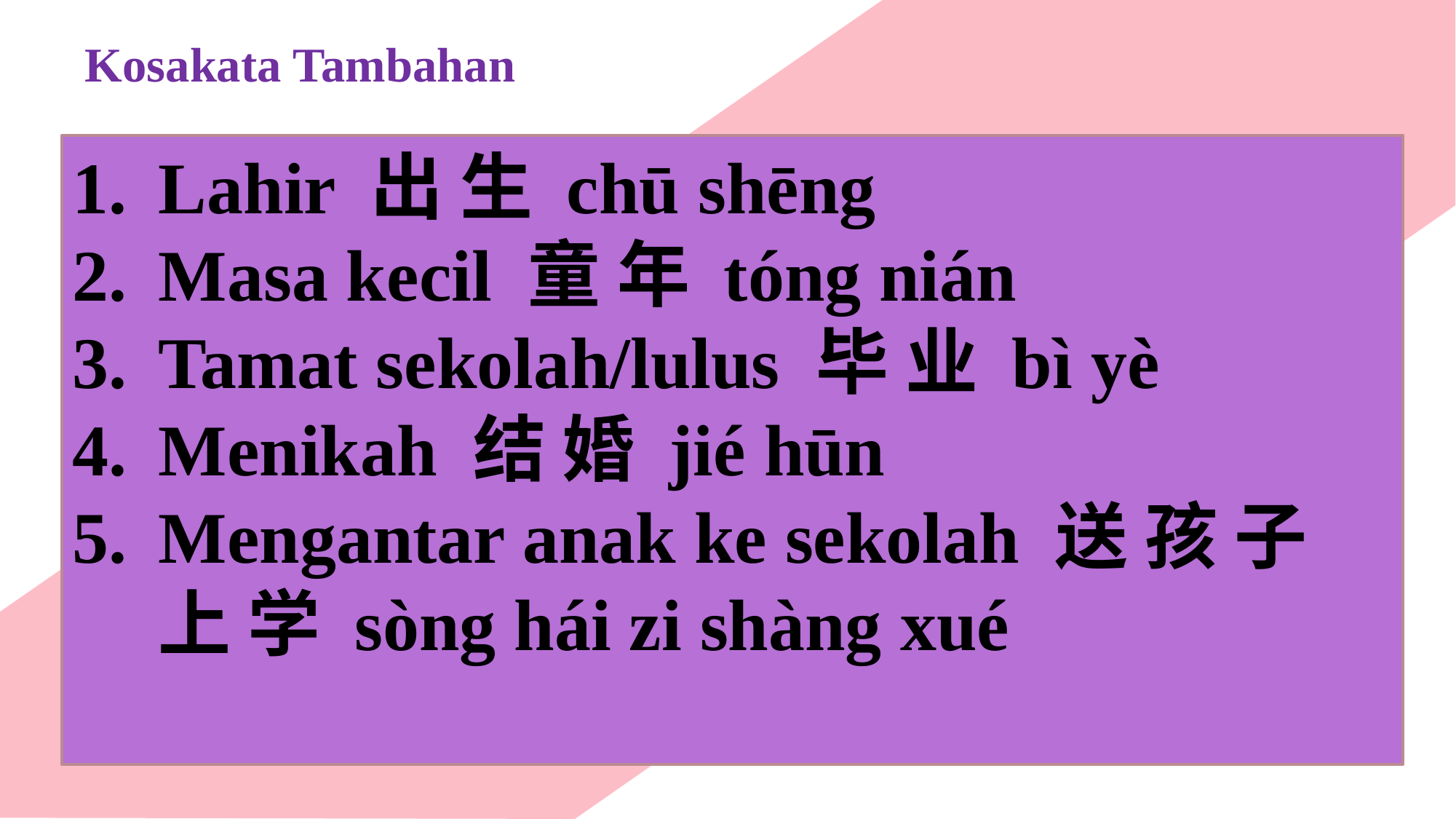

Kosakata Tambahan
Lahir 出 生 chū shēng
Masa kecil 童 年 tóng nián
Tamat sekolah/lulus 毕 业 bì yè
Menikah 结 婚 jié hūn
Mengantar anak ke sekolah 送 孩 子 上 学 sòng hái zi shàng xué